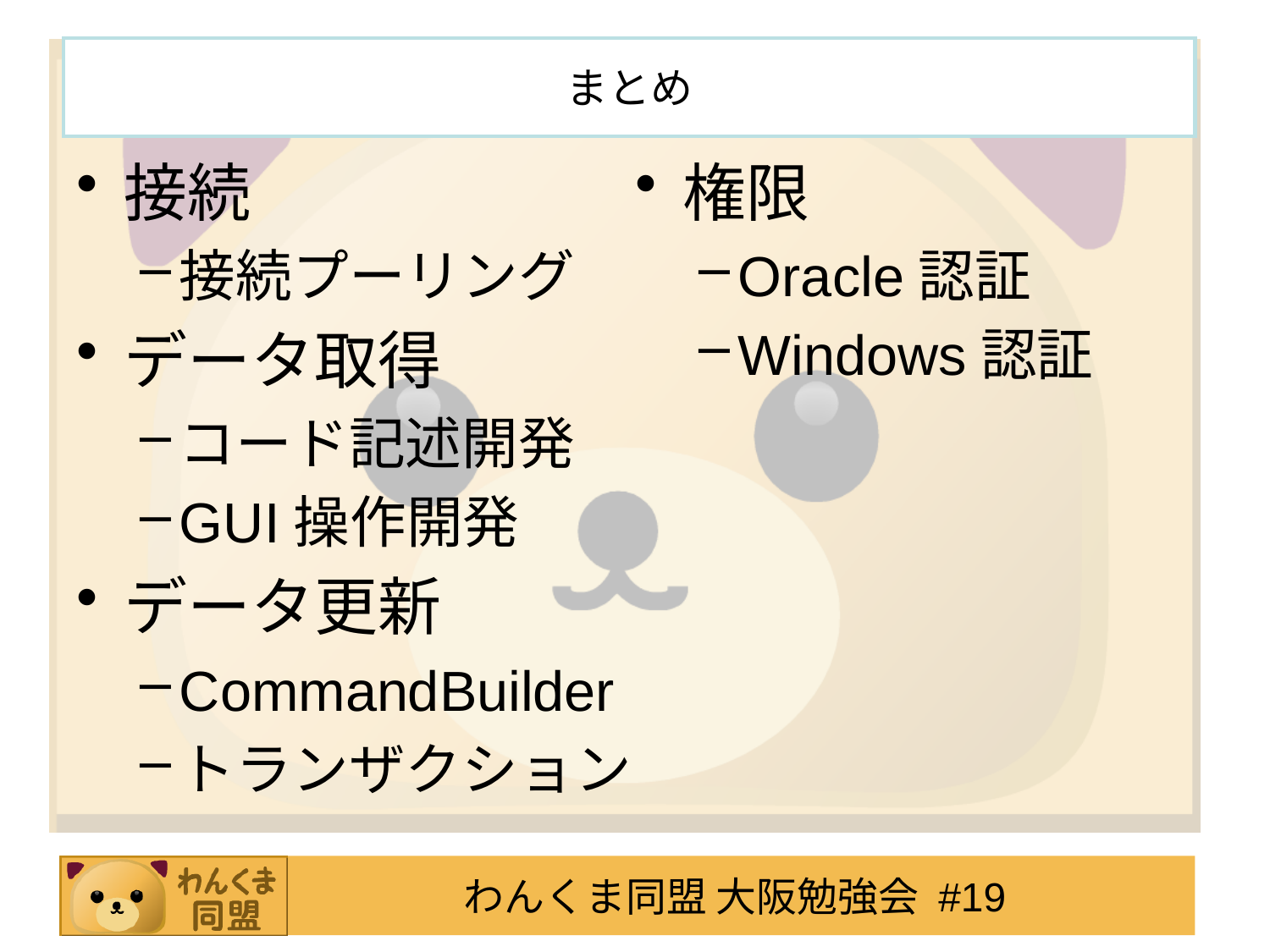

# まとめ
接続
接続プーリング
データ取得
コード記述開発
GUI操作開発
データ更新
CommandBuilder
トランザクション
権限
Oracle認証
Windows認証